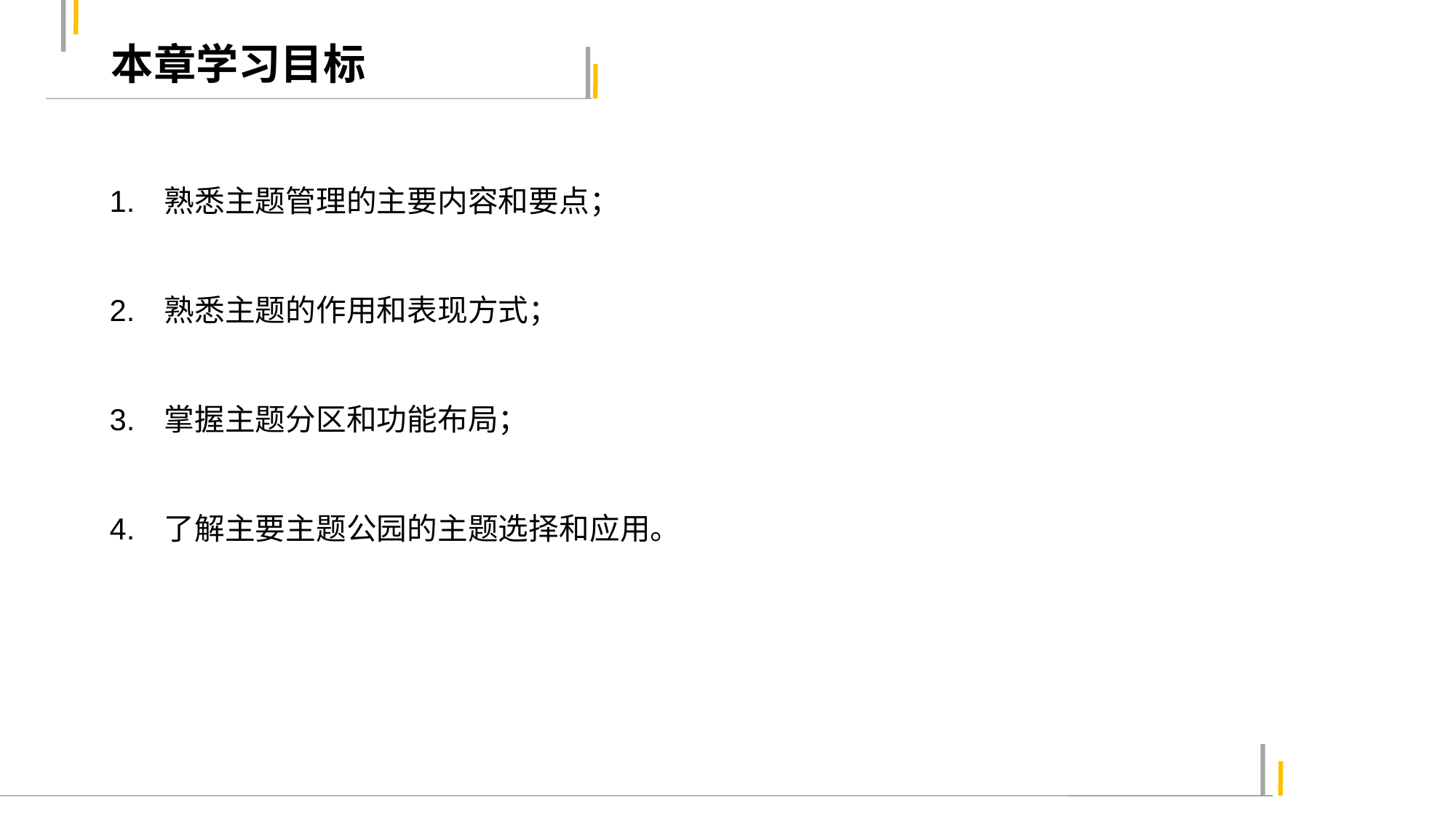

本章学习目标

熟悉主题管理的主要内容和要点；

熟悉主题的作用和表现方式；

掌握主题分区和功能布局；

了解主要主题公园的主题选择和应用。